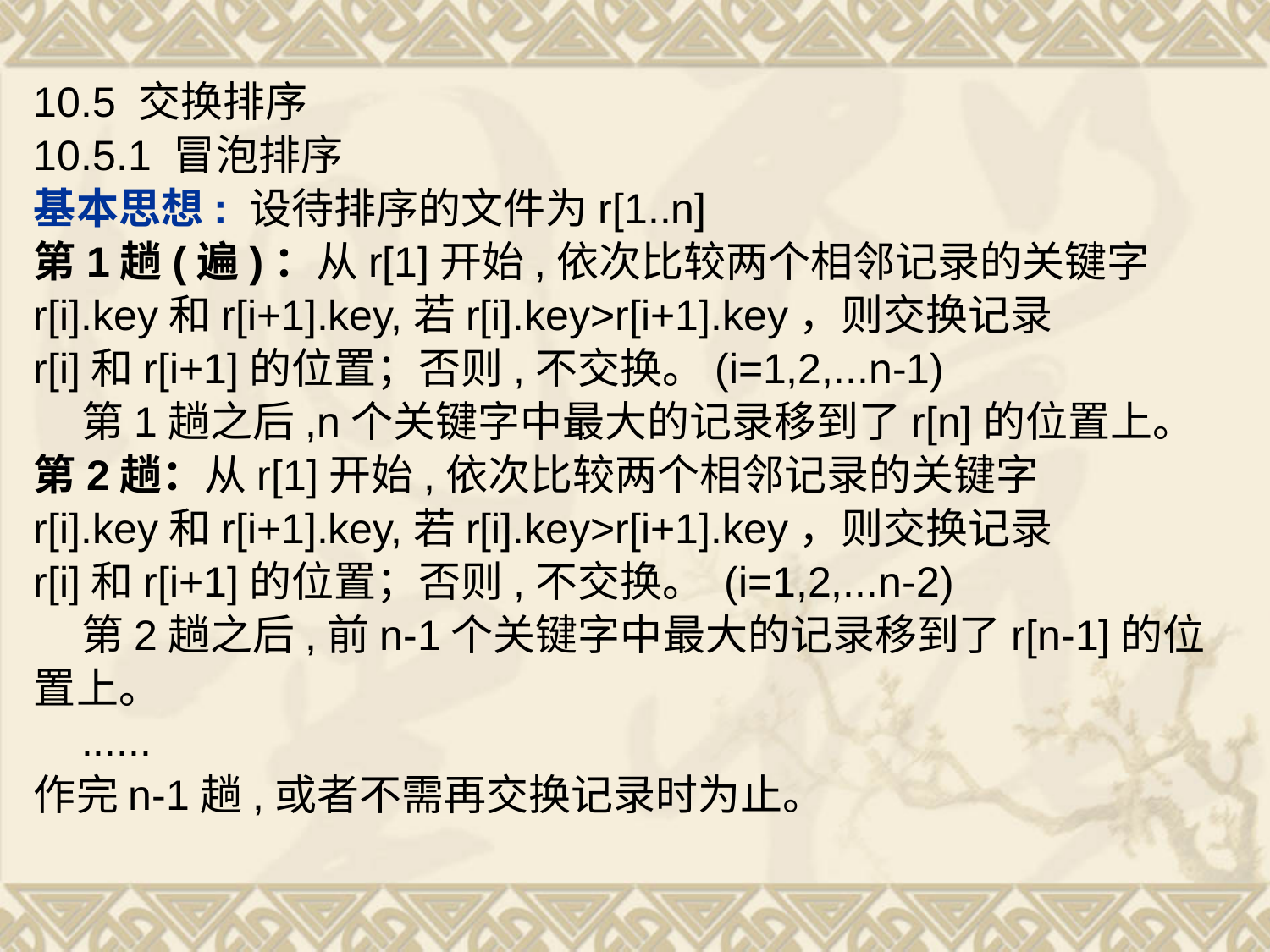

10.5 交换排序
10.5.1 冒泡排序
基本思想: 设待排序的文件为r[1..n]
第1趟(遍)：从r[1]开始,依次比较两个相邻记录的关键字
r[i].key和r[i+1].key,若r[i].key>r[i+1].key，则交换记录
r[i]和r[i+1]的位置；否则,不交换。(i=1,2,...n-1)
    第1趟之后,n个关键字中最大的记录移到了r[n]的位置上。
第2趟：从r[1]开始,依次比较两个相邻记录的关键字
r[i].key和r[i+1].key,若r[i].key>r[i+1].key，则交换记录
r[i]和r[i+1]的位置；否则,不交换。 (i=1,2,...n-2)
    第2趟之后,前n-1个关键字中最大的记录移到了r[n-1]的位
置上。
    ......
作完n-1趟,或者不需再交换记录时为止。